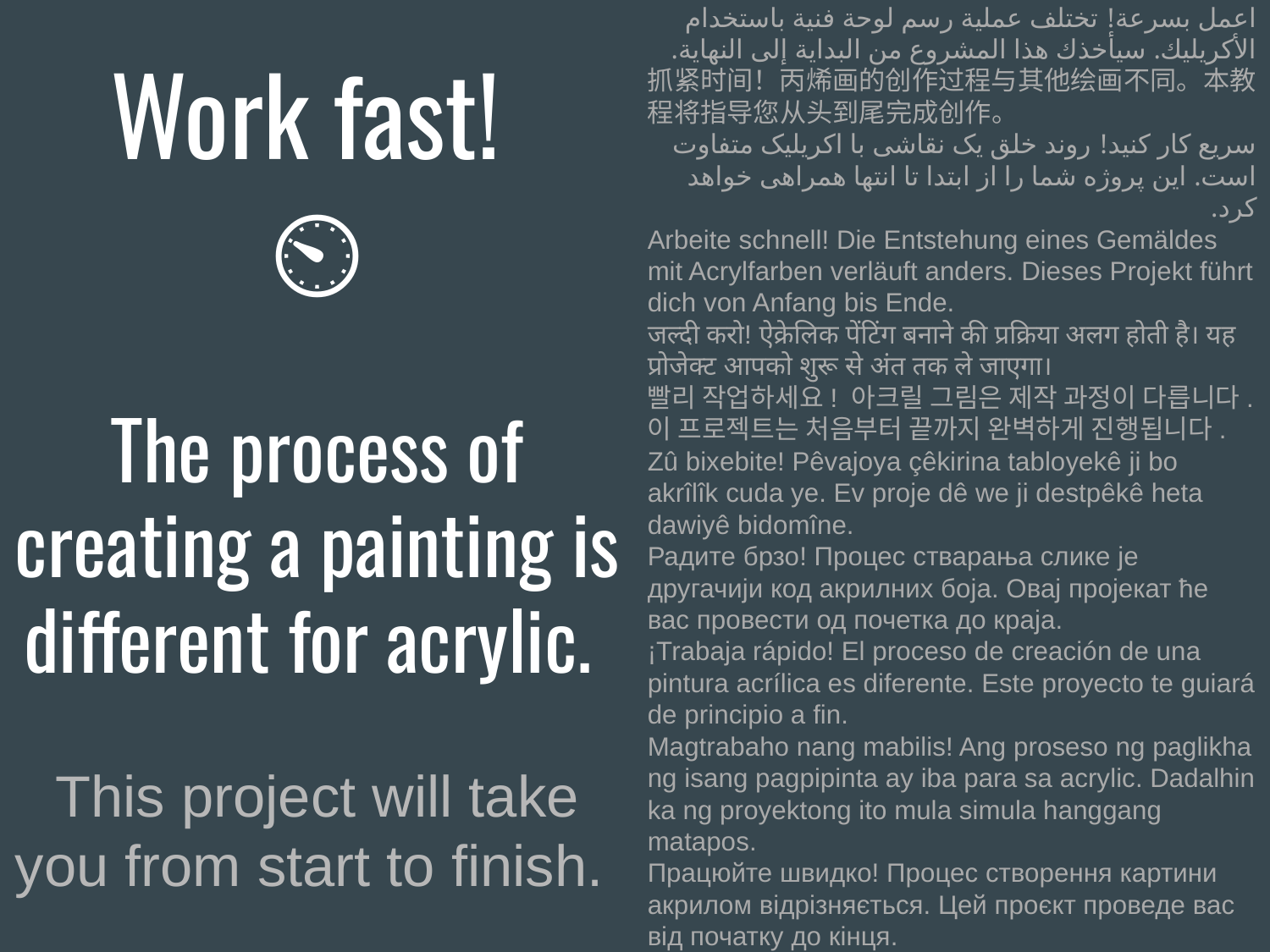

Work fast!
⏲️

The process of creating a painting is different for acrylic.

This project will take you from start to finish.
اعمل بسرعة! تختلف عملية رسم لوحة فنية باستخدام الأكريليك. سيأخذك هذا المشروع من البداية إلى النهاية.
抓紧时间！丙烯画的创作过程与其他绘画不同。本教程将指导您从头到尾完成创作。
سریع کار کنید! روند خلق یک نقاشی با اکریلیک متفاوت است. این پروژه شما را از ابتدا تا انتها همراهی خواهد کرد.
Arbeite schnell! Die Entstehung eines Gemäldes mit Acrylfarben verläuft anders. Dieses Projekt führt dich von Anfang bis Ende.
जल्दी करो! ऐक्रेलिक पेंटिंग बनाने की प्रक्रिया अलग होती है। यह प्रोजेक्ट आपको शुरू से अंत तक ले जाएगा।
빨리 작업하세요! 아크릴 그림은 제작 과정이 다릅니다. 이 프로젝트는 처음부터 끝까지 완벽하게 진행됩니다.
Zû bixebite! Pêvajoya çêkirina tabloyekê ji bo akrîlîk cuda ye. Ev proje dê we ji destpêkê heta dawiyê bidomîne.
Радите брзо! Процес стварања слике је другачији код акрилних боја. Овај пројекат ће вас провести од почетка до краја.
¡Trabaja rápido! El proceso de creación de una pintura acrílica es diferente. Este proyecto te guiará de principio a fin.
Magtrabaho nang mabilis! Ang proseso ng paglikha ng isang pagpipinta ay iba para sa acrylic. Dadalhin ka ng proyektong ito mula simula hanggang matapos.
Працюйте швидко! Процес створення картини акрилом відрізняється. Цей проєкт проведе вас від початку до кінця.